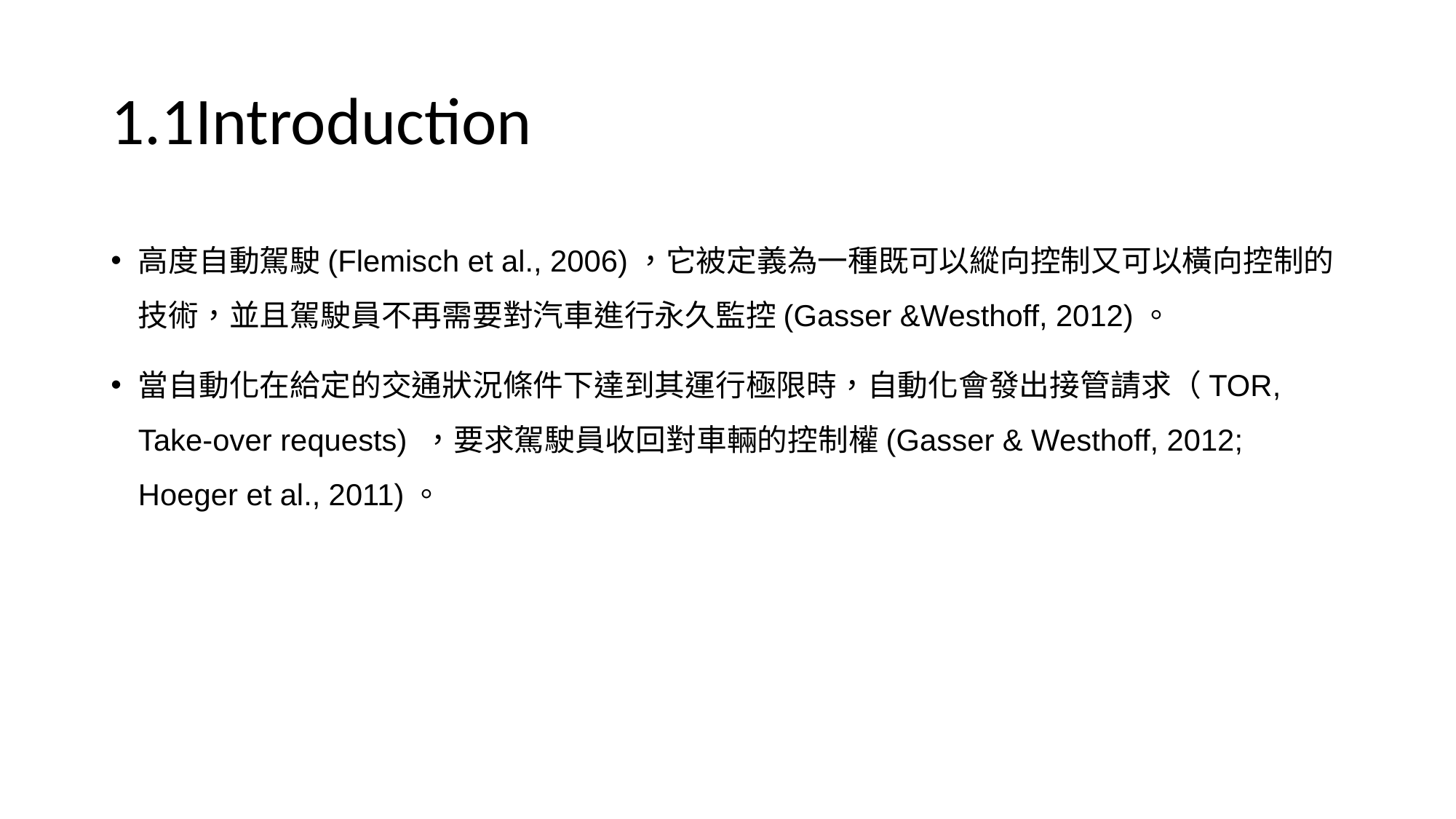

# 1.1Introduction
高度自動駕駛(Flemisch et al., 2006)，它被定義為一種既可以縱向控制又可以橫向控制的技術，並且駕駛員不再需要對汽車進行永久監控(Gasser &Westhoff, 2012)。
當自動化在給定的交通狀況條件下達到其運行極限時，自動化會發出接管請求（TOR, Take-over requests) ，要求駕駛員收回對車輛的控制權(Gasser & Westhoff, 2012; Hoeger et al., 2011)。